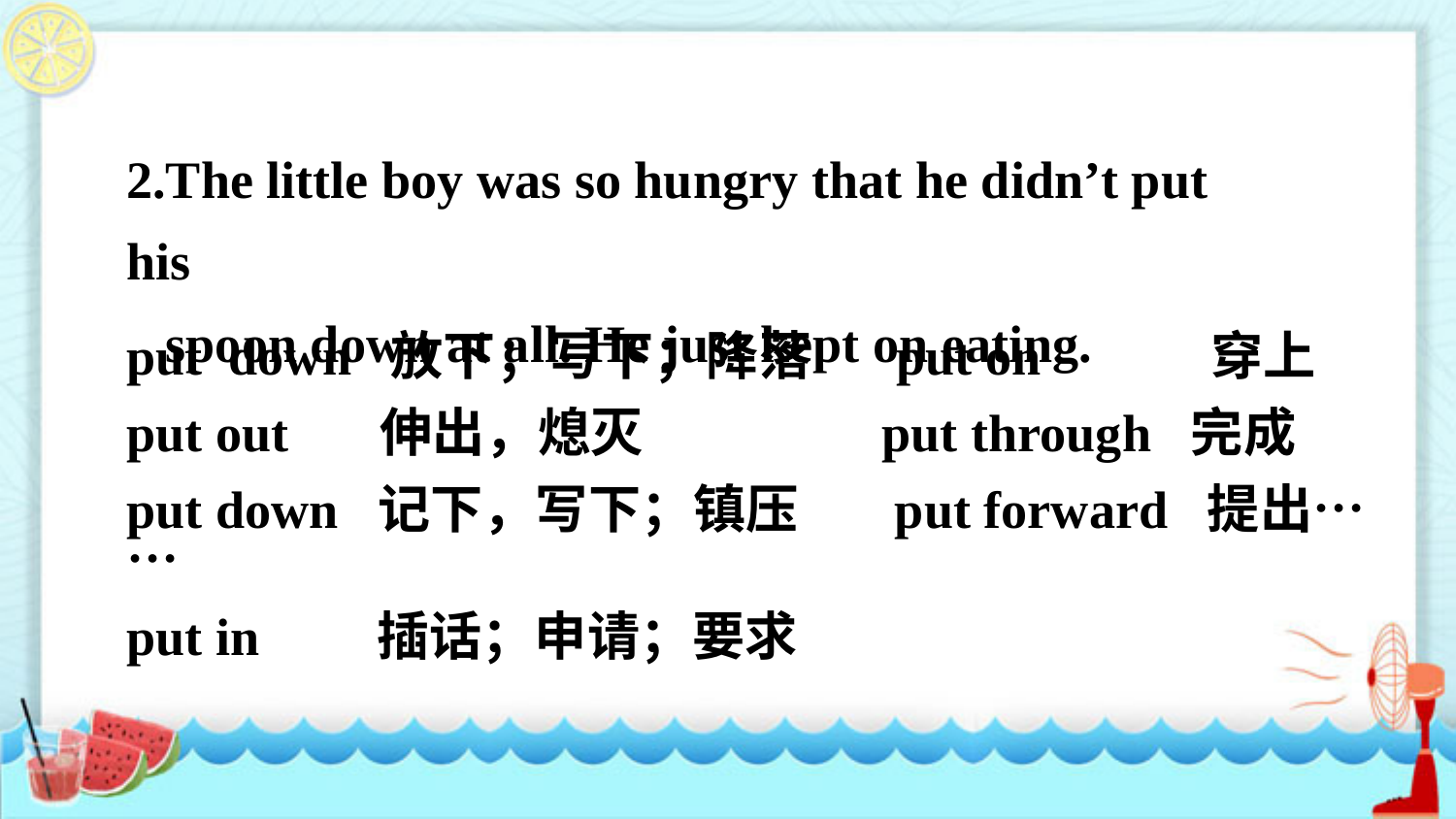

2.The little boy was so hungry that he didn’t put his
   spoon down at all. He just kept on eating.
put  down  放下；写下；降落      put on            穿上
put out      伸出，熄灭                   put through  完成
put down  记下，写下；镇压       put forward  提出……
put in        插话；申请；要求